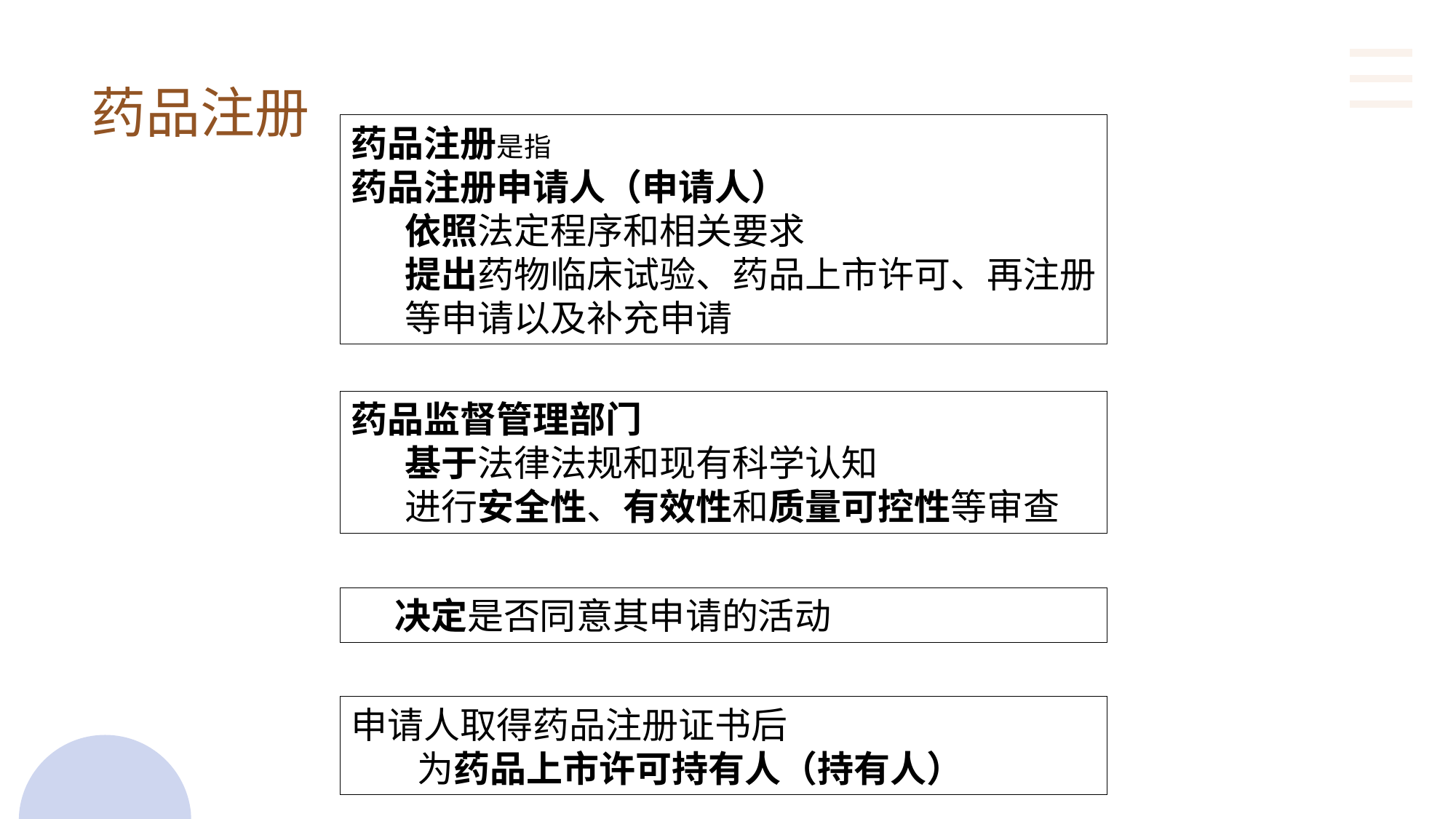

药品注册
药品注册是指
药品注册申请人（申请人）
依照法定程序和相关要求
提出药物临床试验、药品上市许可、再注册等申请以及补充申请
药品监督管理部门
基于法律法规和现有科学认知
进行安全性、有效性和质量可控性等审查
决定是否同意其申请的活动
申请人取得药品注册证书后
       为药品上市许可持有人（持有人）